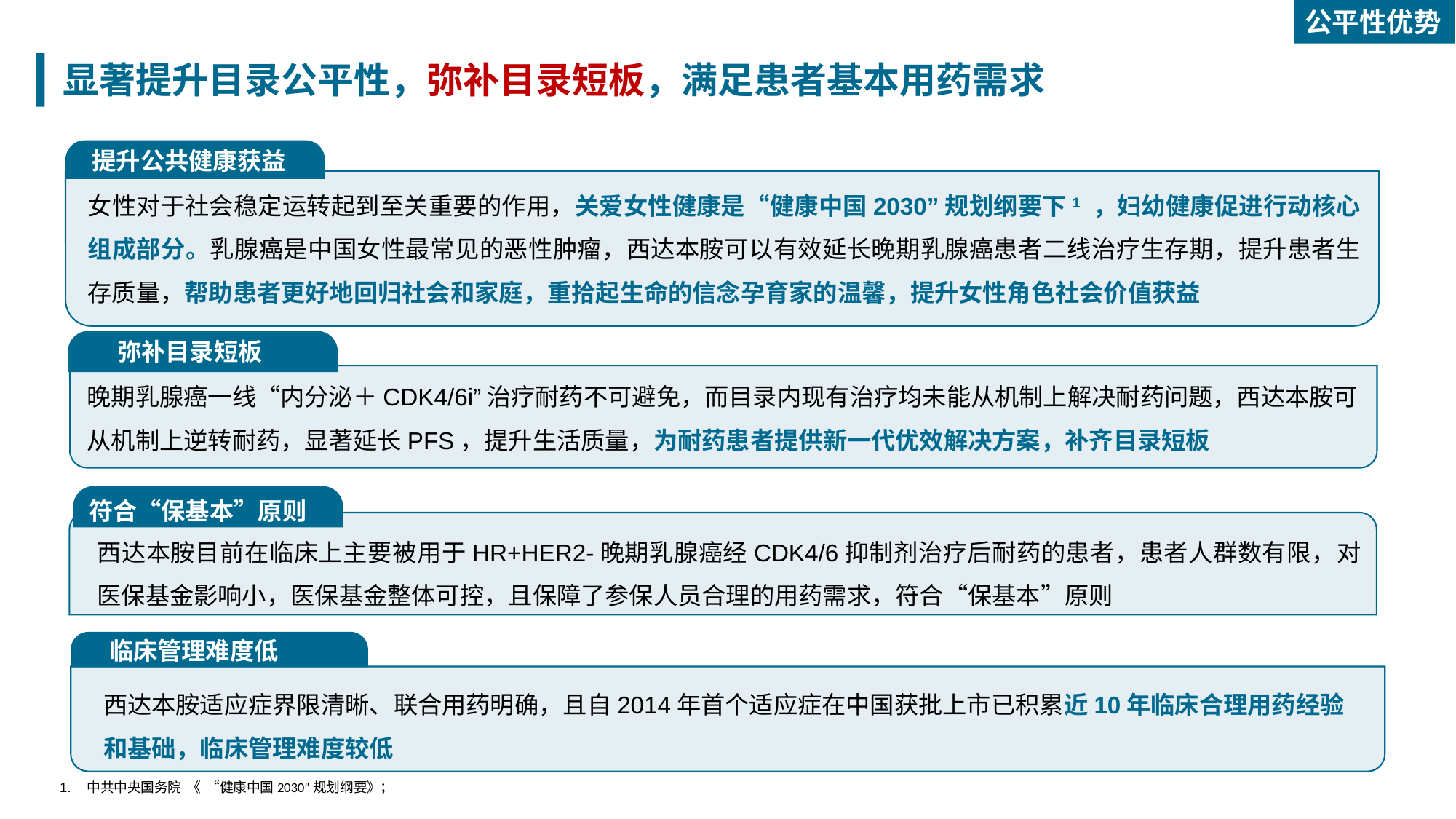

公平性优势
显著提升目录公平性，弥补目录短板，满足患者基本用药需求

提升公共健康获益
女性对于社会稳定运转起到至关重要的作用，关爱女性健康是“健康中国2030”规划纲要下1 ，妇幼健康促进行动核心组成部分。乳腺癌是中国女性最常见的恶性肿瘤，西达本胺可以有效延长晚期乳腺癌患者二线治疗生存期，提升患者生存质量，帮助患者更好地回归社会和家庭，重拾起生命的信念孕育家的温馨，提升女性角色社会价值获益

弥补目录短板
晚期乳腺癌一线“内分泌＋CDK4/6i”治疗耐药不可避免，而目录内现有治疗均未能从机制上解决耐药问题，西达本胺可从机制上逆转耐药，显著延长PFS，提升生活质量，为耐药患者提供新一代优效解决方案，补齐目录短板

符合“保基本”原则
西达本胺目前在临床上主要被用于HR+HER2-晚期乳腺癌经CDK4/6抑制剂治疗后耐药的患者，患者人群数有限，对医保基金影响小，医保基金整体可控，且保障了参保人员合理的用药需求，符合“保基本”原则
临床管理难度低

西达本胺适应症界限清晰、联合用药明确，且自2014年首个适应症在中国获批上市已积累近10年临床合理用药经验和基础，临床管理难度较低
中共中央国务院  《  “健康中国2030”规划纲要》；